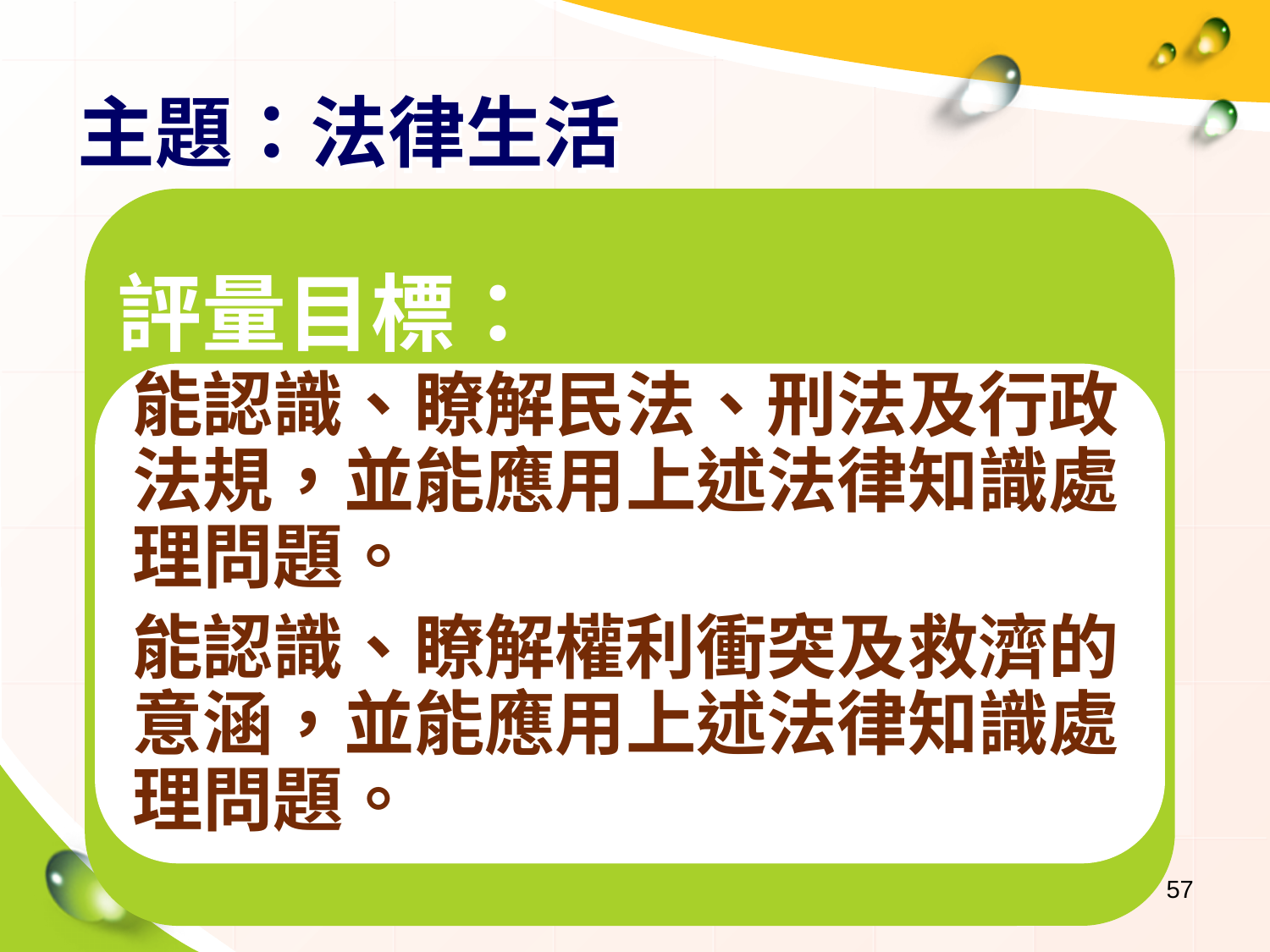

主題：法律生活

評量目標：

能認識、瞭解民法、刑法及行政法規，並能應用上述法律知識處理問題。
能認識、瞭解權利衝突及救濟的意涵，並能應用上述法律知識處理問題。

57